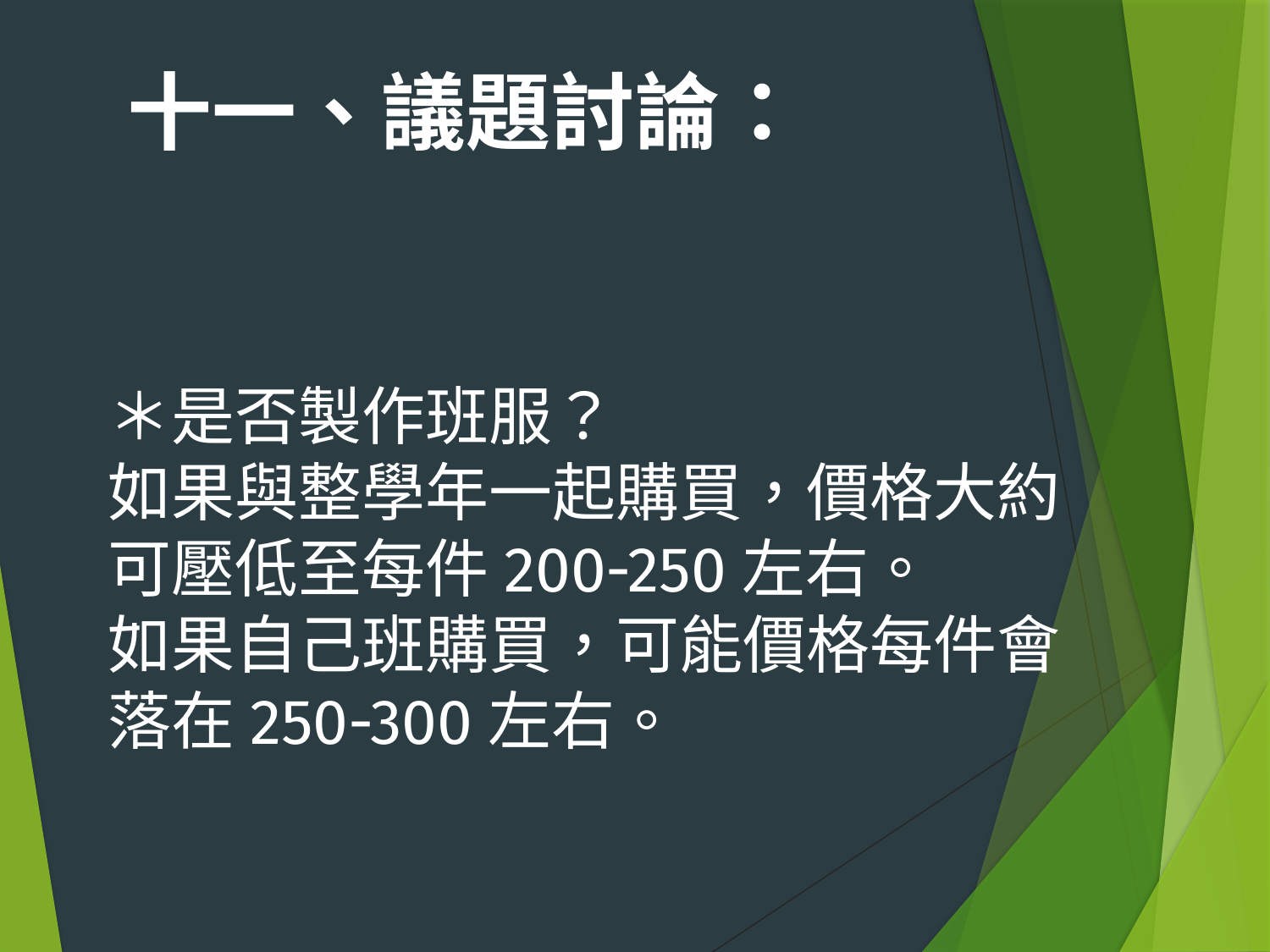

十一、議題討論：
＊是否製作班服？
如果與整學年一起購買，價格大約可壓低至每件200-250左右。
如果自己班購買，可能價格每件會落在250-300左右。